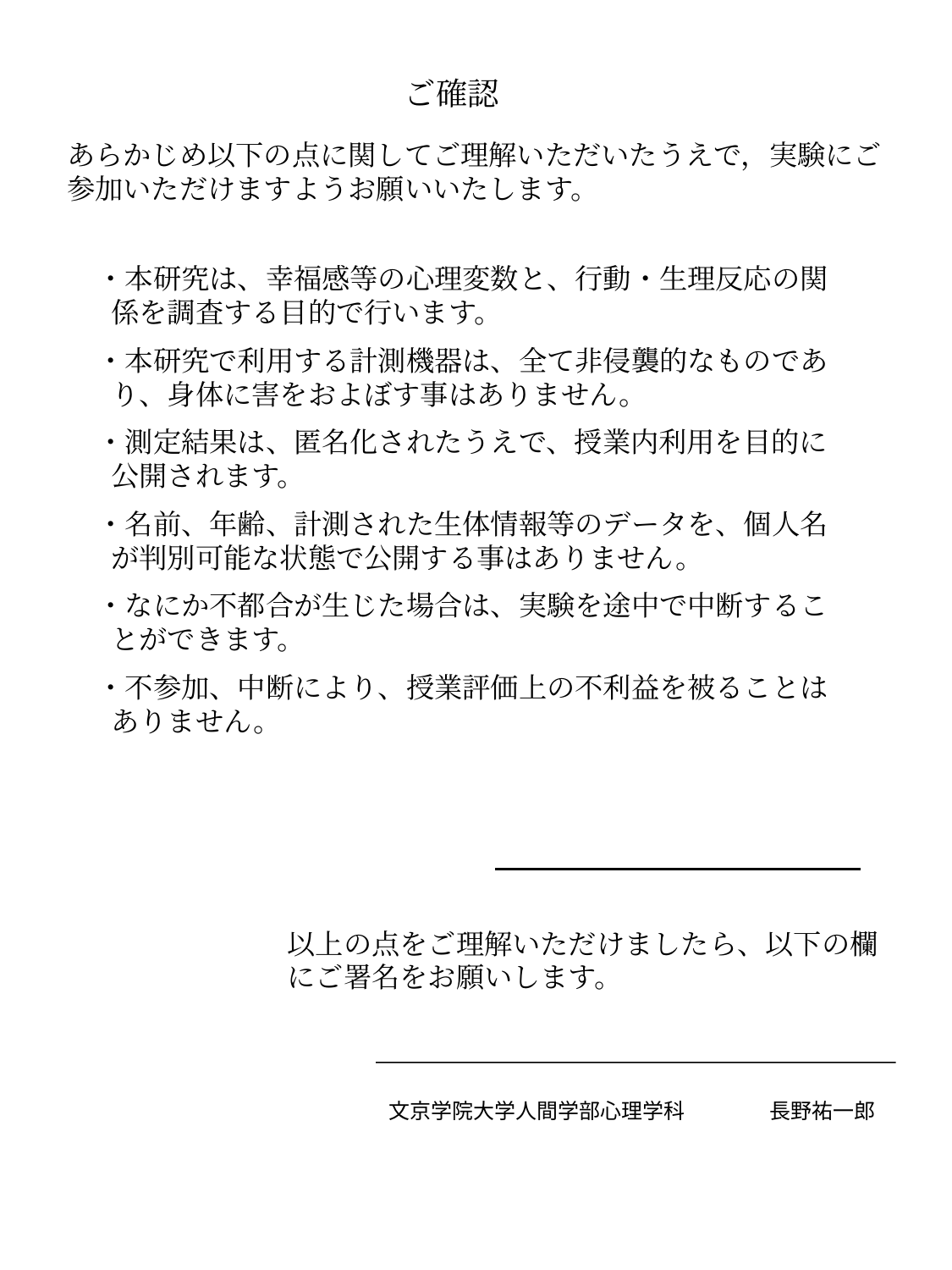

ご確認
あらかじめ以下の点に関してご理解いただいたうえで，実験にご参加いただけますようお願いいたします。
・本研究は、幸福感等の心理変数と、行動・生理反応の関係を調査する目的で行います。
・本研究で利用する計測機器は、全て非侵襲的なものであり、身体に害をおよぼす事はありません。
・測定結果は、匿名化されたうえで、授業内利用を目的に公開されます。
・名前、年齢、計測された生体情報等のデータを、個人名が判別可能な状態で公開する事はありません。
・なにか不都合が生じた場合は、実験を途中で中断することができます。
・不参加、中断により、授業評価上の不利益を被ることはありません。

以上の点をご理解いただけましたら、以下の欄にご署名をお願いします。

文京学院大学人間学部心理学科	長野祐一郎